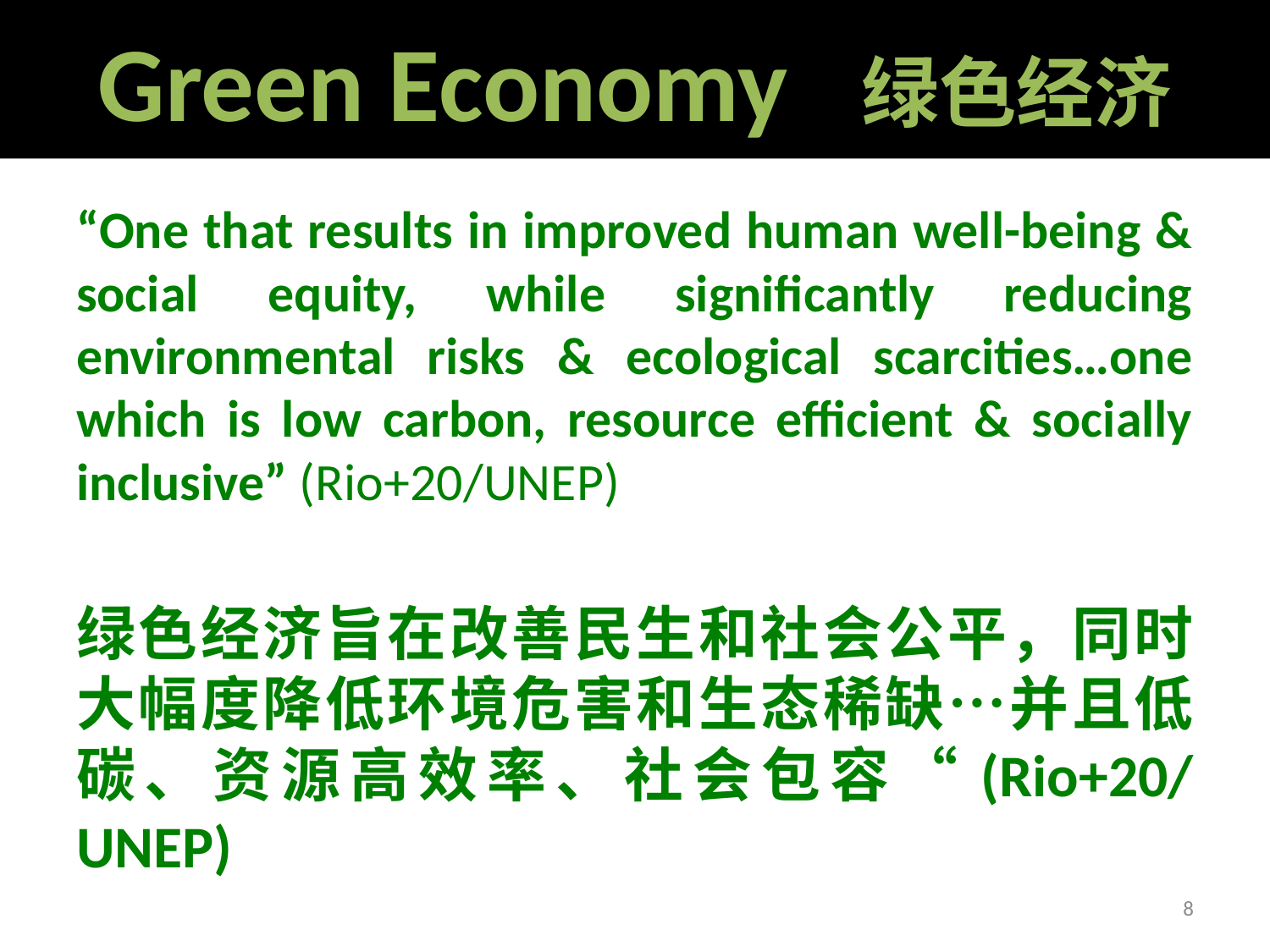

# Green Economy  绿色经济
“One that results in improved human well-being & social equity, while significantly reducing environmental risks & ecological scarcities…one which is low carbon, resource efficient & socially inclusive” (Rio+20/UNEP)

绿色经济旨在改善民生和社会公平，同时大幅度降低环境危害和生态稀缺…并且低碳、资源高效率、社会包容“(Rio+20/UNEP)

8